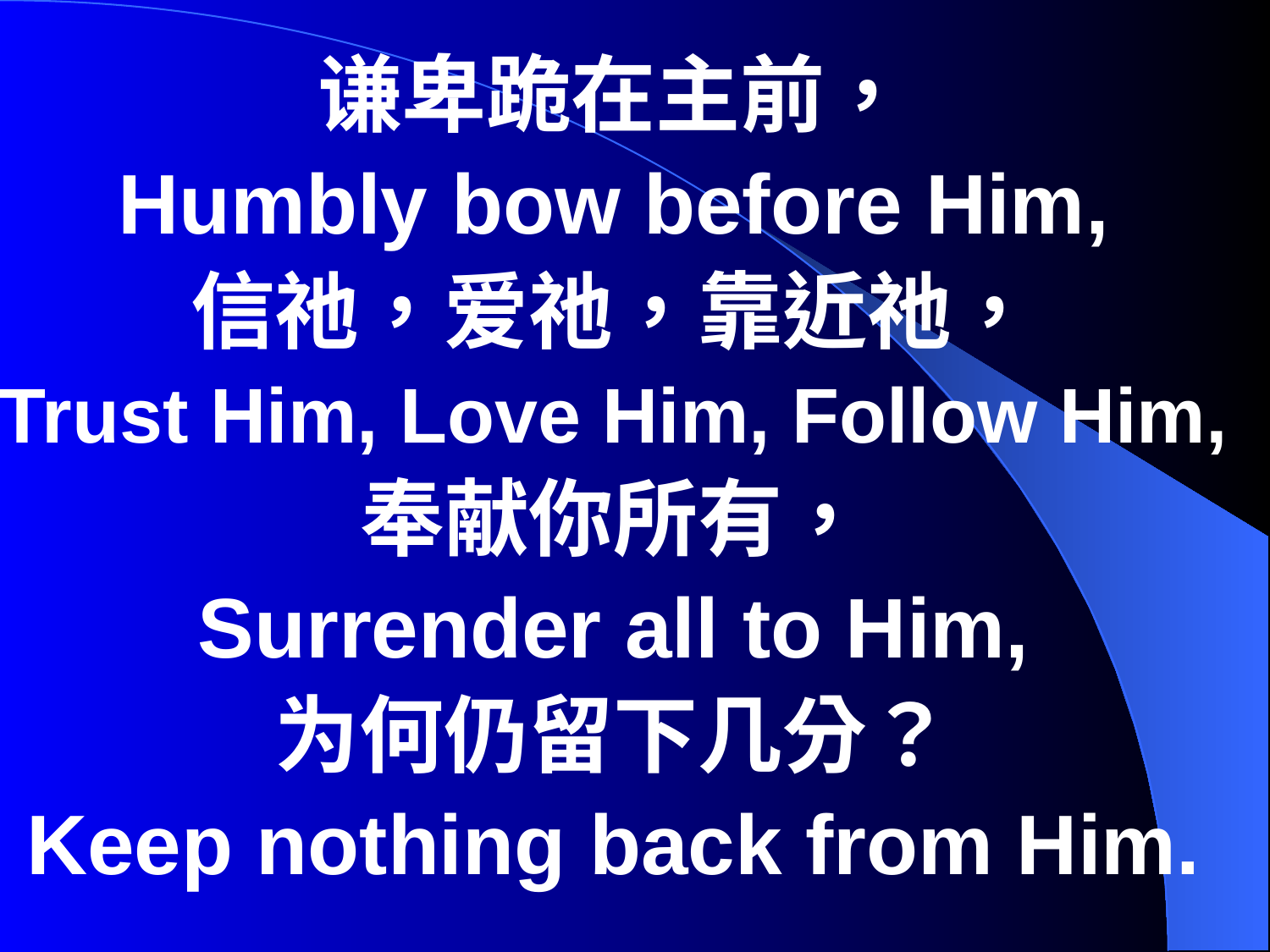

谦卑跪在主前，
Humbly bow before Him,
信祂，爱祂，靠近祂，
Trust Him, Love Him, Follow Him,
奉献你所有，
Surrender all to Him,
为何仍留下几分？
Keep nothing back from Him.